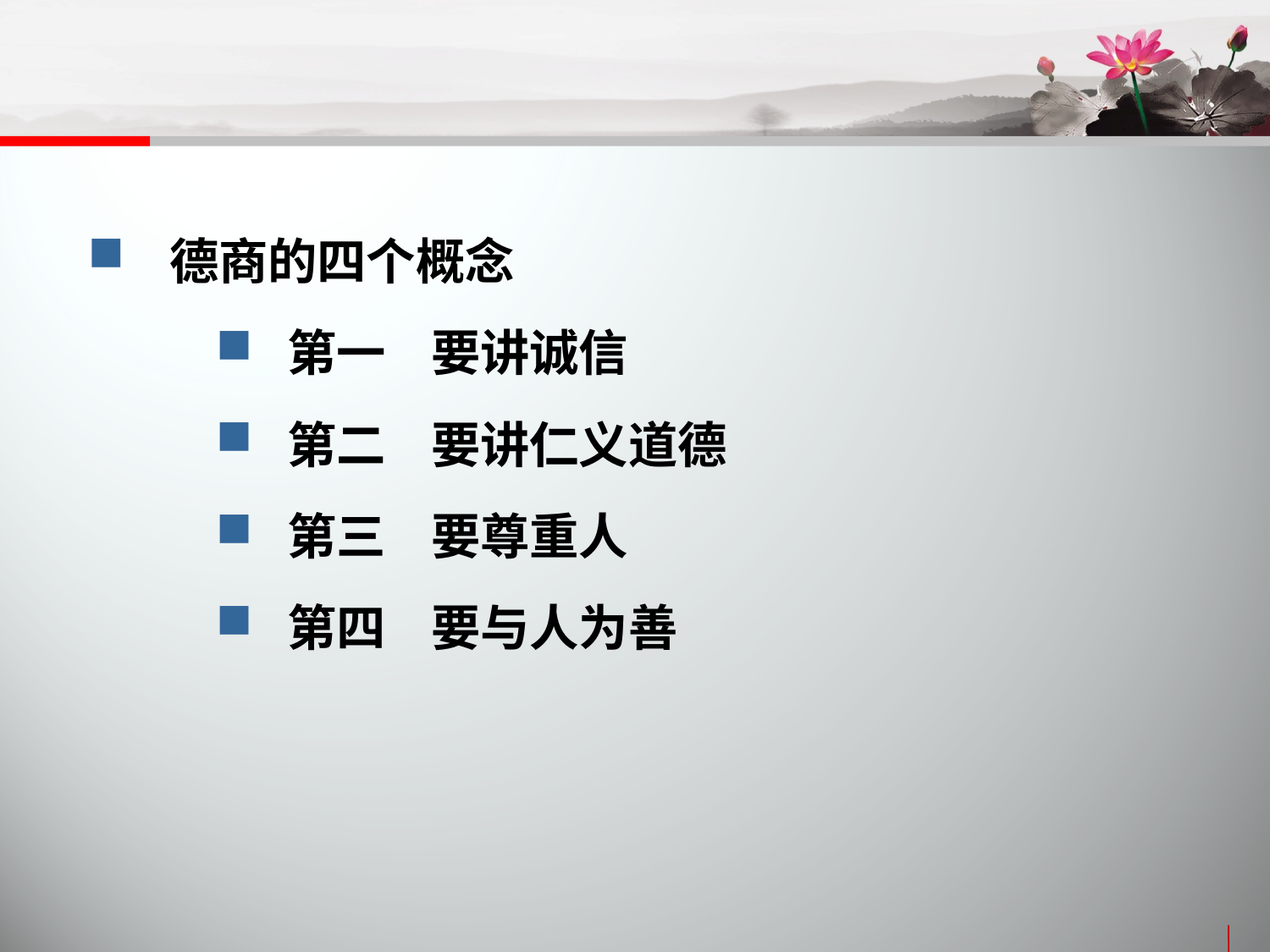

德商的四个概念
  第一    要讲诚信
  第二    要讲仁义道德
  第三    要尊重人
  第四    要与人为善